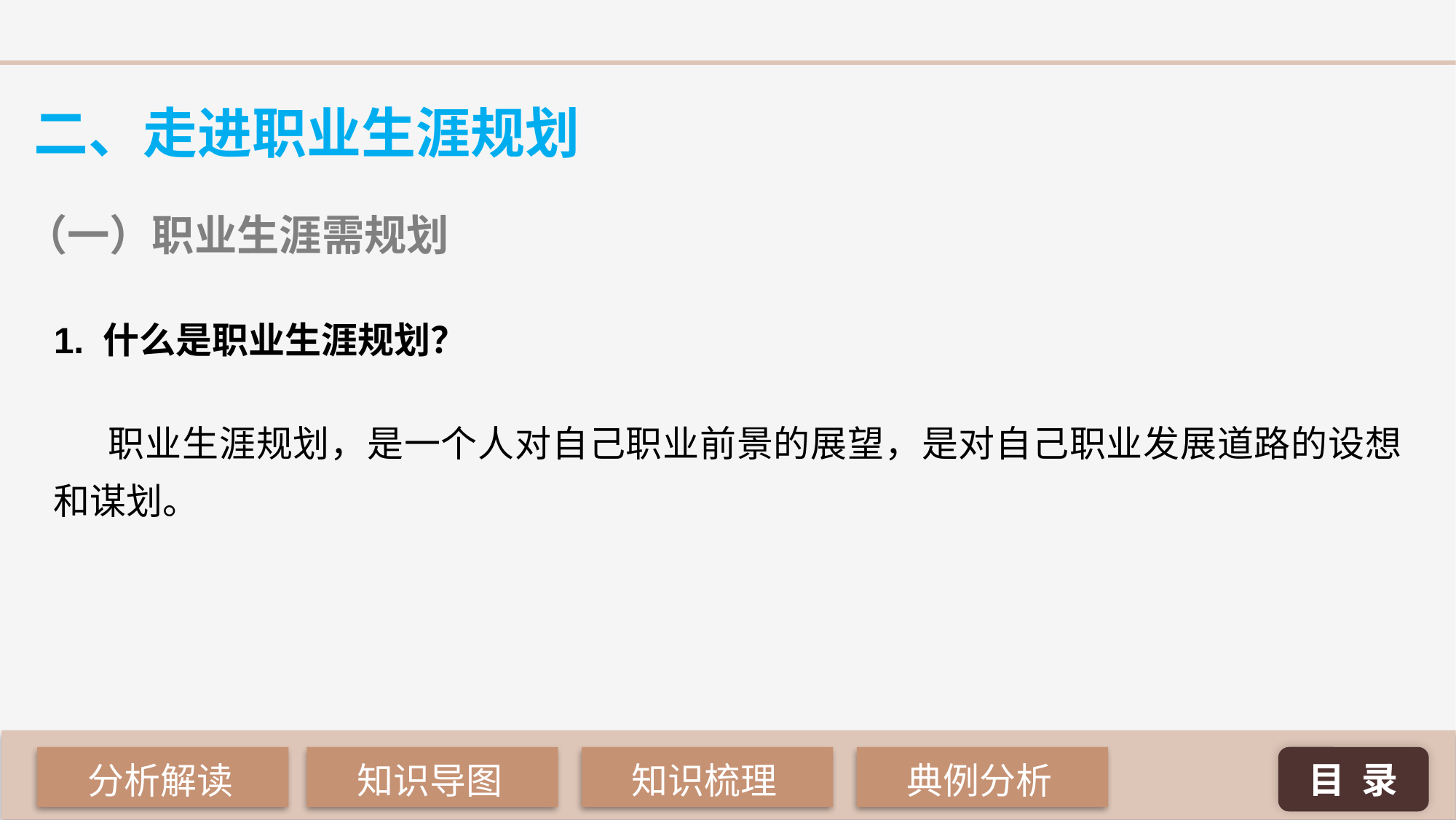

二、走进职业生涯规划
（一）职业生涯需规划
1. 什么是职业生涯规划？
职业生涯规划，是一个人对自己职业前景的展望，是对自己职业发展道路的设想和谋划。